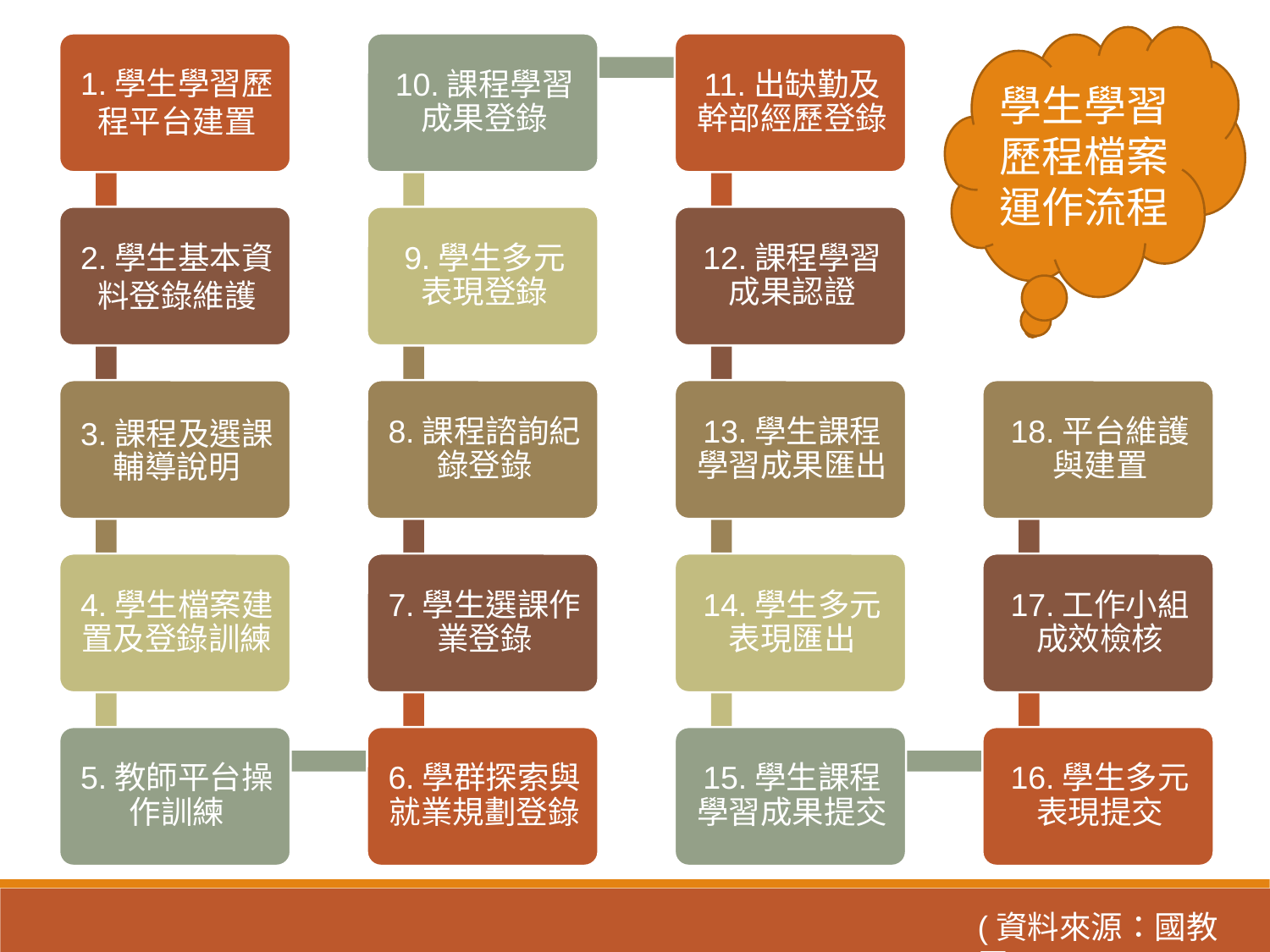

學生學習歷程檔案運作流程
1.學生學習歷
程平台建置
2.學生基本資
料登錄維護
3.課程及選課
輔導說明
4.學生檔案建
置及登錄訓練
5.教師平台操
作訓練
6.學群探索與
就業規劃登錄
7.學生選課作
業登錄
8.課程諮詢紀
錄登錄
9.學生多元
表現登錄
10.課程學習
成果登錄
11.出缺勤及
幹部經歷登錄
12.課程學習
成果認證
13.學生課程
學習成果匯出
14.學生多元
表現匯出
15.學生課程
學習成果提交
16.學生多元
表現提交
17.工作小組
成效檢核
18.平台維護
與建置
(資料來源：國教署)